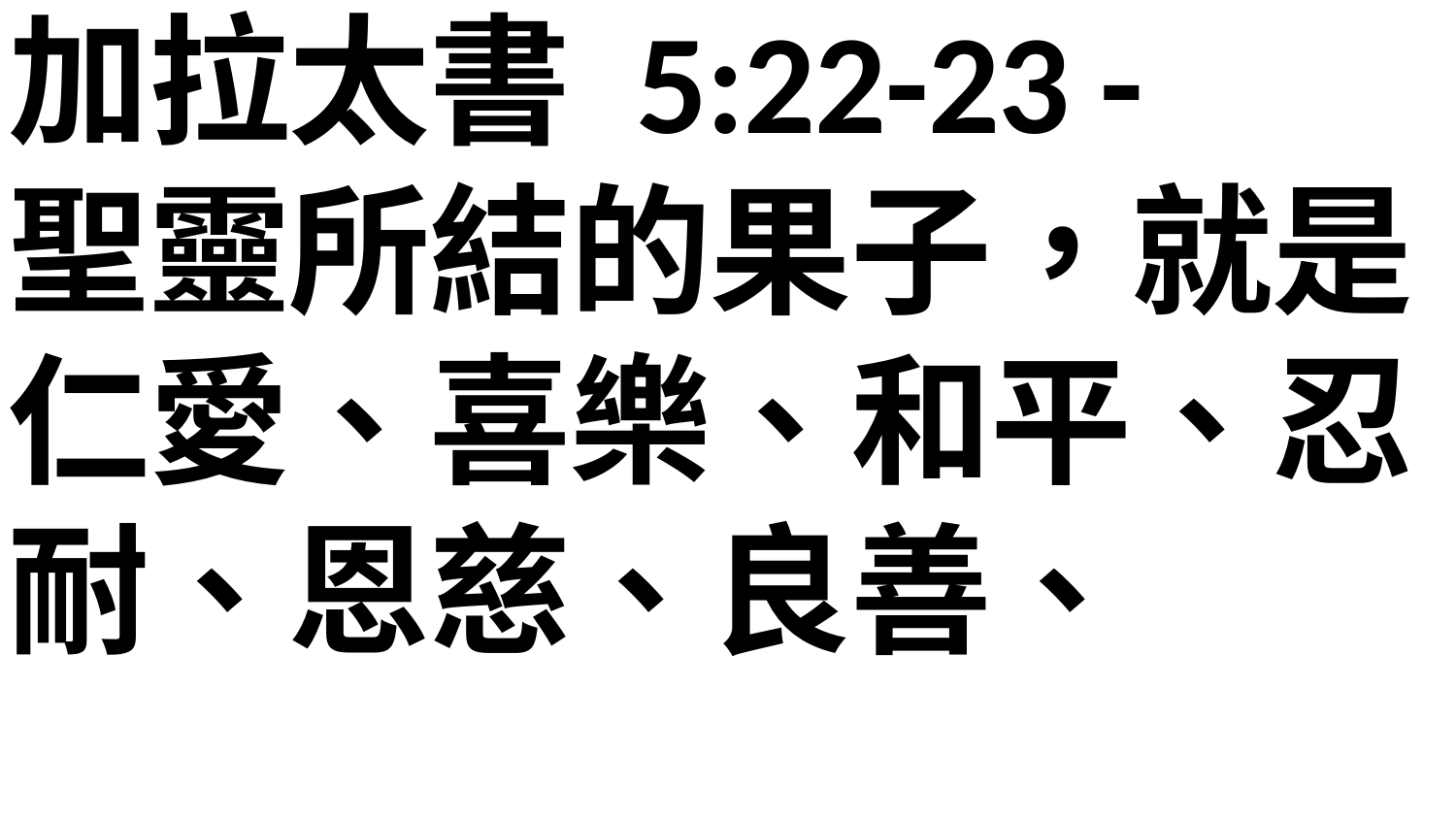

加拉太書 5:22-23 -
聖靈所結的果子，就是仁愛、喜樂、和平、忍耐、恩慈、良善、

信實、 溫柔、節制；這樣的事沒有律法禁止。